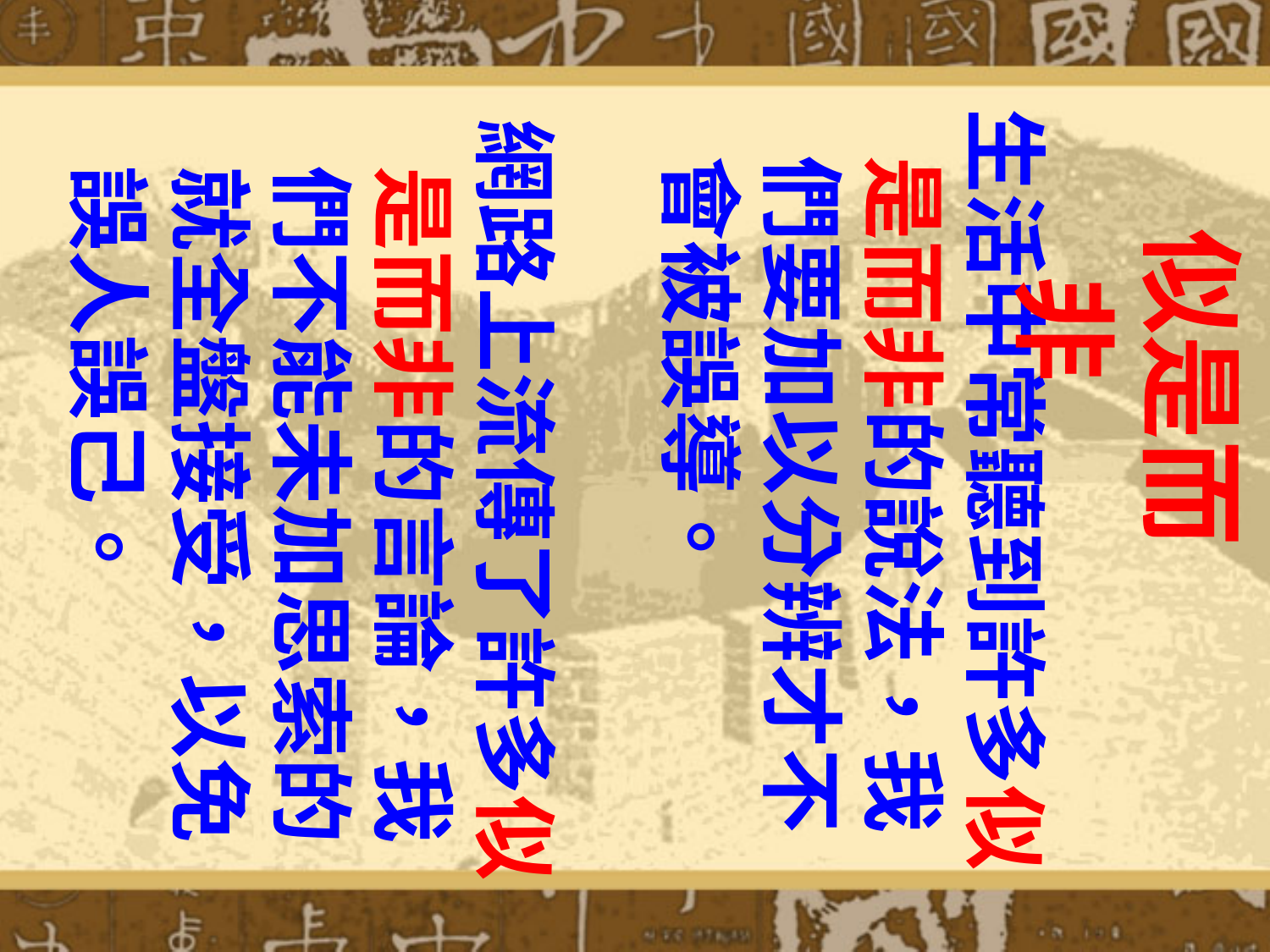

生活中常聽到許多似是而非的說法，我們要加以分辨才不會被誤導。
網路上流傳了許多似是而非的言論，我們不能未加思索的就全盤接受，以免誤人誤己。
似是而非